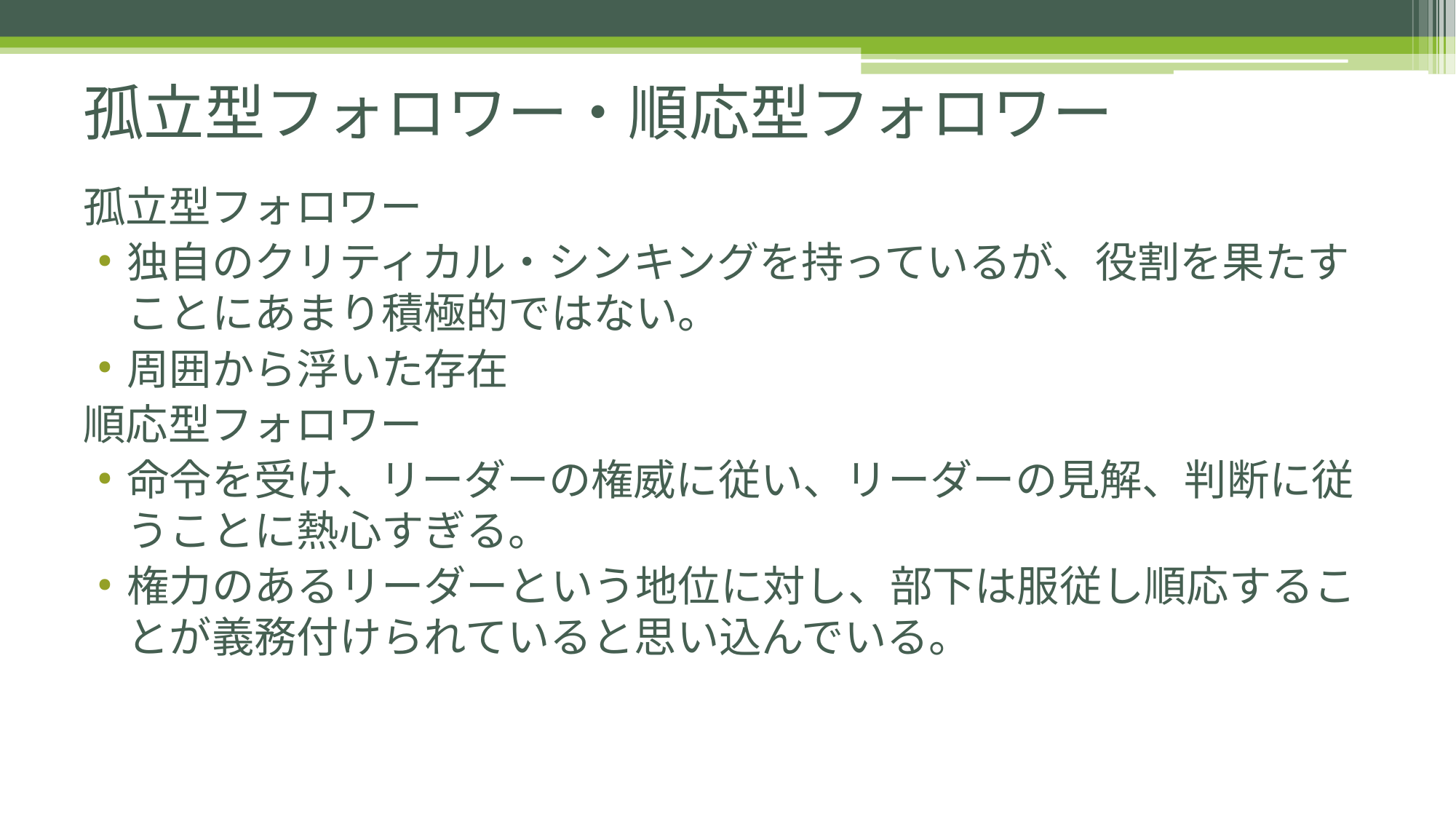

# 孤立型フォロワー・順応型フォロワー
孤立型フォロワー
独自のクリティカル・シンキングを持っているが、役割を果たすことにあまり積極的ではない。
周囲から浮いた存在
順応型フォロワー
命令を受け、リーダーの権威に従い、リーダーの見解、判断に従うことに熱心すぎる。
権力のあるリーダーという地位に対し、部下は服従し順応することが義務付けられていると思い込んでいる。